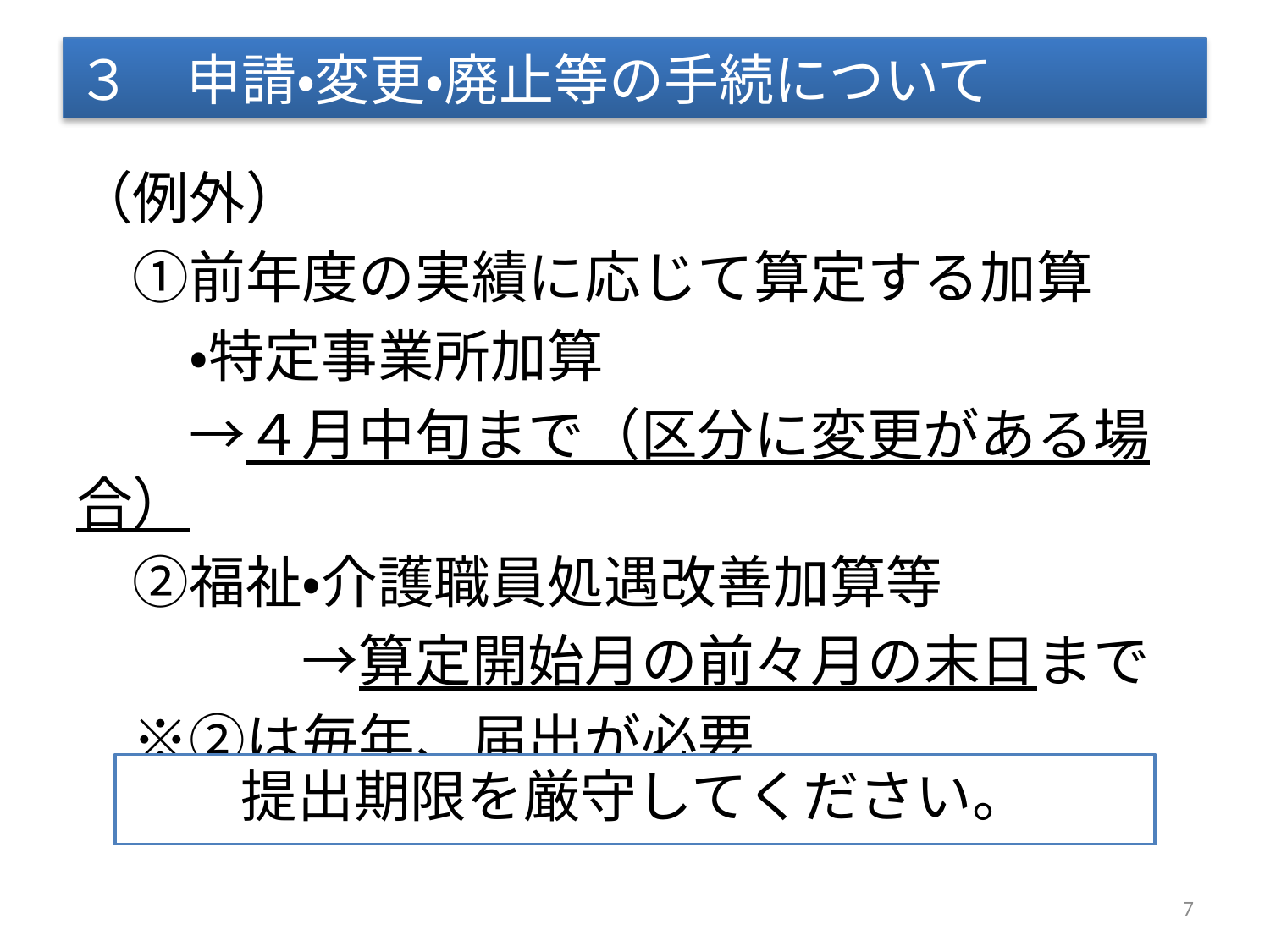

# ３　申請・変更・廃止等の手続について
（例外）
　①前年度の実績に応じて算定する加算
　　・特定事業所加算
　　→４月中旬まで（区分に変更がある場合）
　②福祉・介護職員処遇改善加算等
　　　　→算定開始月の前々月の末日まで
　※②は毎年、届出が必要
提出期限を厳守してください。
7